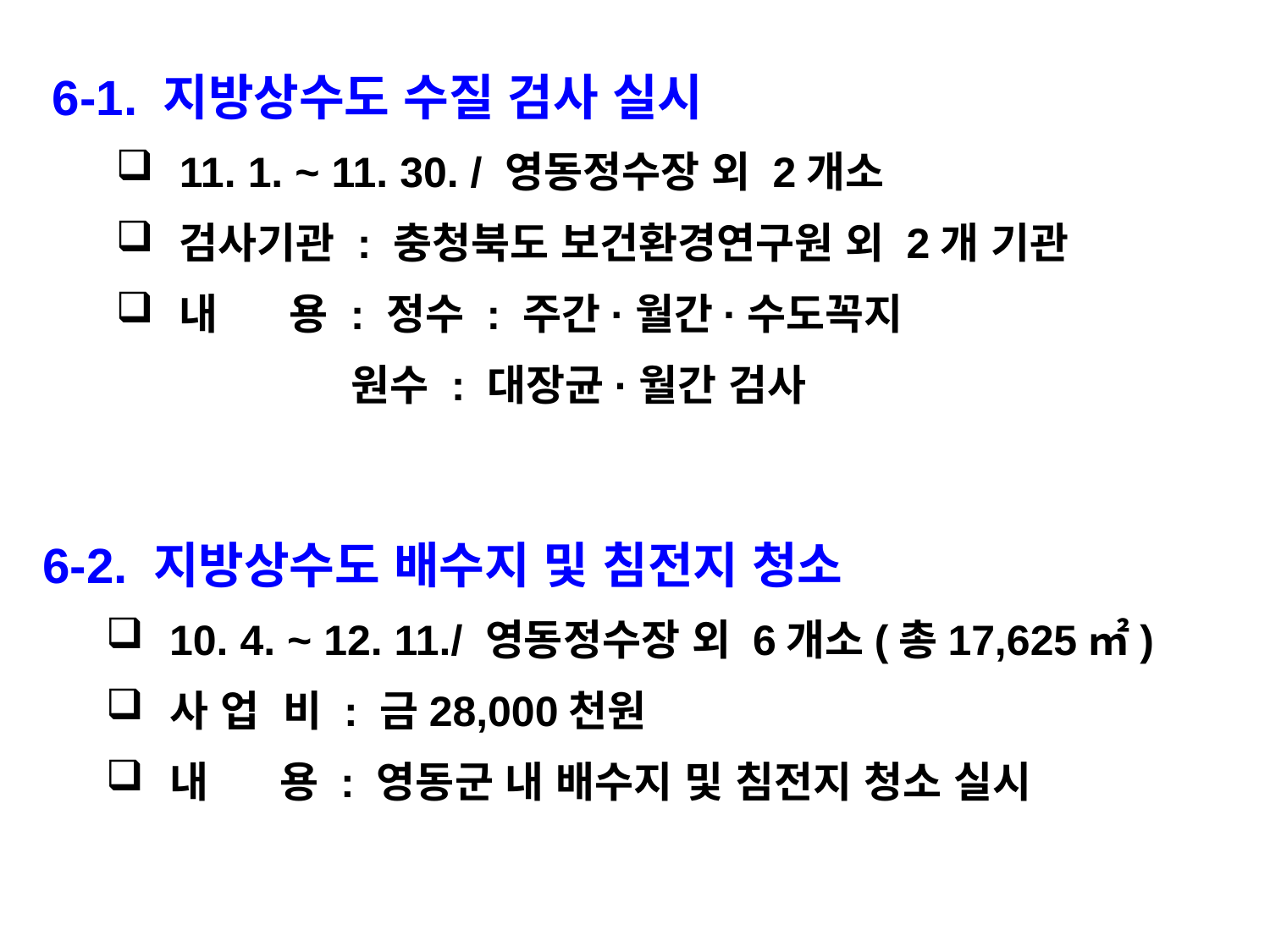

6-1. 지방상수도 수질 검사 실시
11. 1. ~ 11. 30. / 영동정수장 외 2개소
검사기관 : 충청북도 보건환경연구원 외 2개 기관
내      용 : 정수 : 주간·월간·수도꼭지
                   원수 : 대장균·월간 검사

6-2. 지방상수도 배수지 및 침전지 청소
10. 4. ~ 12. 11./ 영동정수장 외 6개소(총17,625㎡)
사 업  비 : 금28,000천원
내      용 : 영동군 내 배수지 및 침전지 청소 실시